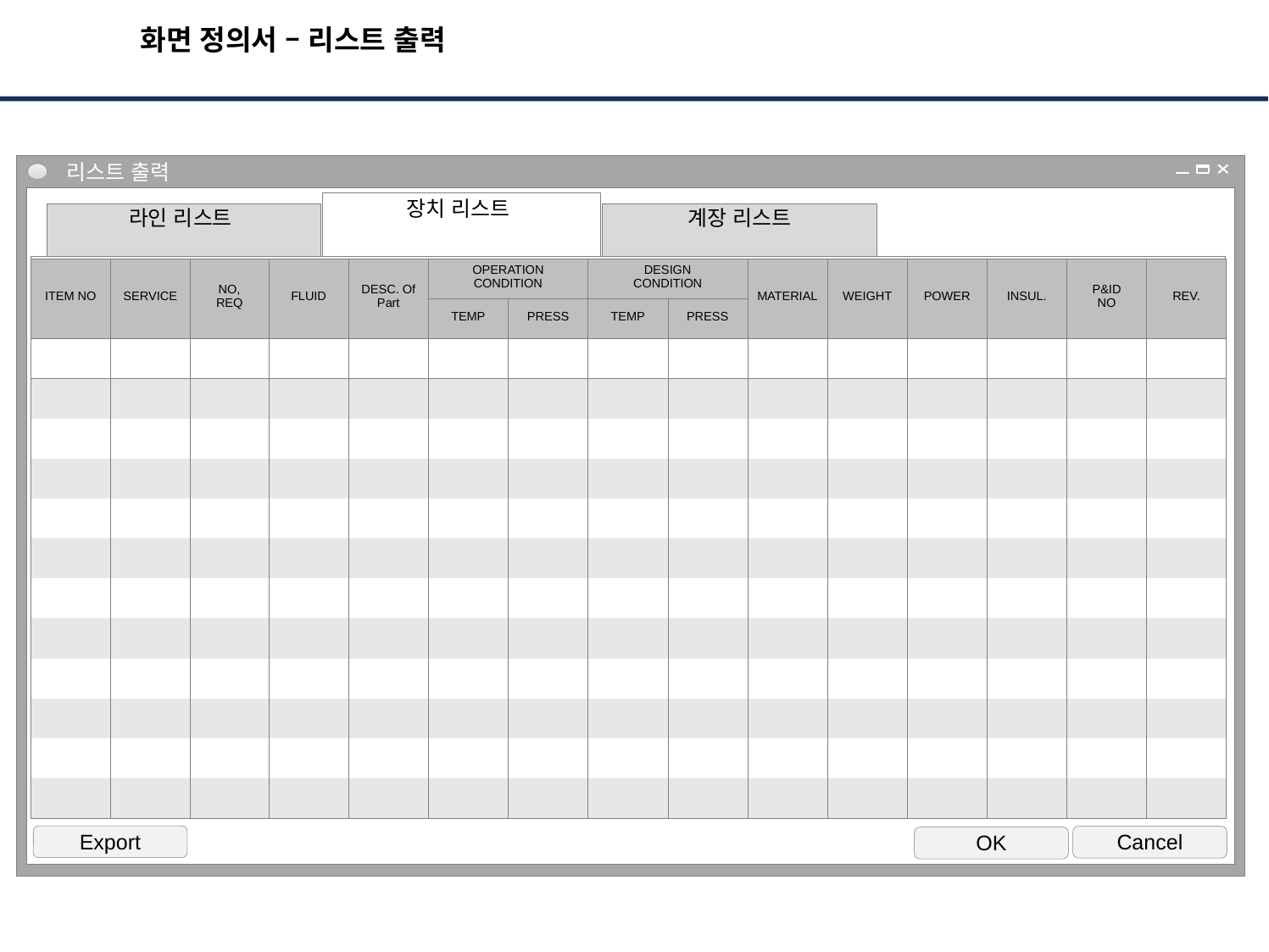

# 화면 정의서 – 리스트 출력

라인 리스트
계장 리스트

리스트 출력

장치 리스트
| ITEM NO | SERVICE | NO, REQ | FLUID | DESC. Of Part | OPERATION CONDITION |  | DESIGN CONDITION |  | MATERIAL | WEIGHT | POWER | INSUL. | P&ID NO | REV. |
| --- | --- | --- | --- | --- | --- | --- | --- | --- | --- | --- | --- | --- | --- | --- |
|  |  |  |  |  | TEMP | PRESS | TEMP | PRESS |  |  |  |  |  |  |
|  |  |  |  |  |  |  |  |  |  |  |  |  |  |  |
|  |  |  |  |  |  |  |  |  |  |  |  |  |  |  |
|  |  |  |  |  |  |  |  |  |  |  |  |  |  |  |
|  |  |  |  |  |  |  |  |  |  |  |  |  |  |  |
|  |  |  |  |  |  |  |  |  |  |  |  |  |  |  |
|  |  |  |  |  |  |  |  |  |  |  |  |  |  |  |
|  |  |  |  |  |  |  |  |  |  |  |  |  |  |  |
|  |  |  |  |  |  |  |  |  |  |  |  |  |  |  |
|  |  |  |  |  |  |  |  |  |  |  |  |  |  |  |
|  |  |  |  |  |  |  |  |  |  |  |  |  |  |  |
|  |  |  |  |  |  |  |  |  |  |  |  |  |  |  |
|  |  |  |  |  |  |  |  |  |  |  |  |  |  |  |
Export
Cancel
OK